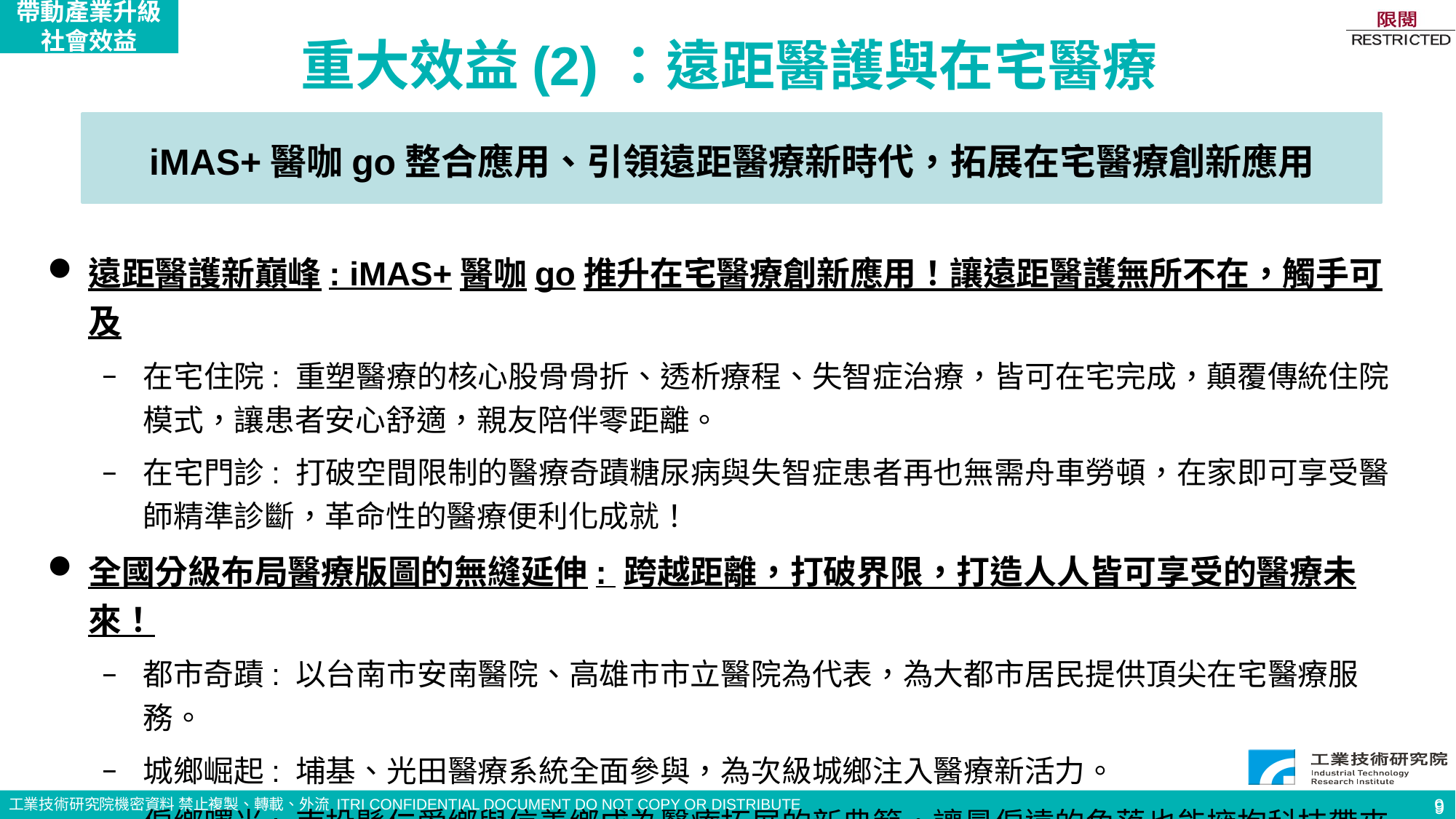

9
帶動產業升級
社會效益
重大效益(2)：遠距醫護與在宅醫療
iMAS+醫咖go整合應用、引領遠距醫療新時代，拓展在宅醫療創新應用
遠距醫護新巔峰: iMAS+醫咖go推升在宅醫療創新應用！讓遠距醫護無所不在，觸手可及
在宅住院: 重塑醫療的核心股骨骨折、透析療程、失智症治療，皆可在宅完成，顛覆傳統住院模式，讓患者安心舒適，親友陪伴零距離。
在宅門診: 打破空間限制的醫療奇蹟糖尿病與失智症患者再也無需舟車勞頓，在家即可享受醫師精準診斷，革命性的醫療便利化成就！
全國分級布局醫療版圖的無縫延伸: 跨越距離，打破界限，打造人人皆可享受的醫療未來！
都市奇蹟: 以台南市安南醫院、高雄市市立醫院為代表，為大都市居民提供頂尖在宅醫療服務。
城鄉崛起: 埔基、光田醫療系統全面參與，為次級城鄉注入醫療新活力。
偏鄉曙光: 南投縣仁愛鄉與信義鄉成為醫療拓展的新典範，讓最偏遠的角落也能擁抱科技帶來的福音！
9